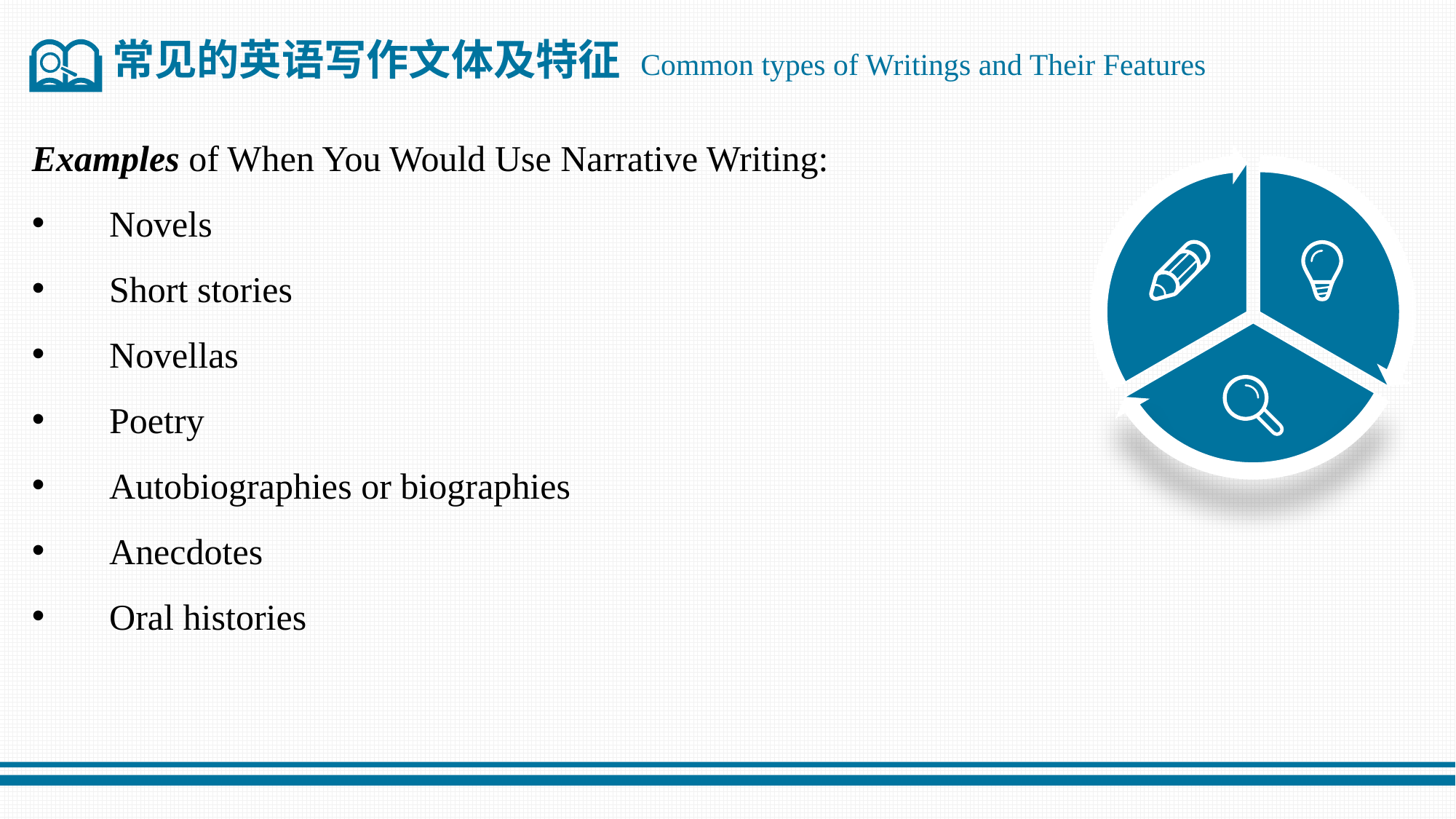

常见的英语写作文体及特征 Common types of Writings and Their Features

Examples of When You Would Use Narrative Writing:
    Novels
    Short stories
    Novellas
    Poetry
    Autobiographies or biographies
    Anecdotes
    Oral histories